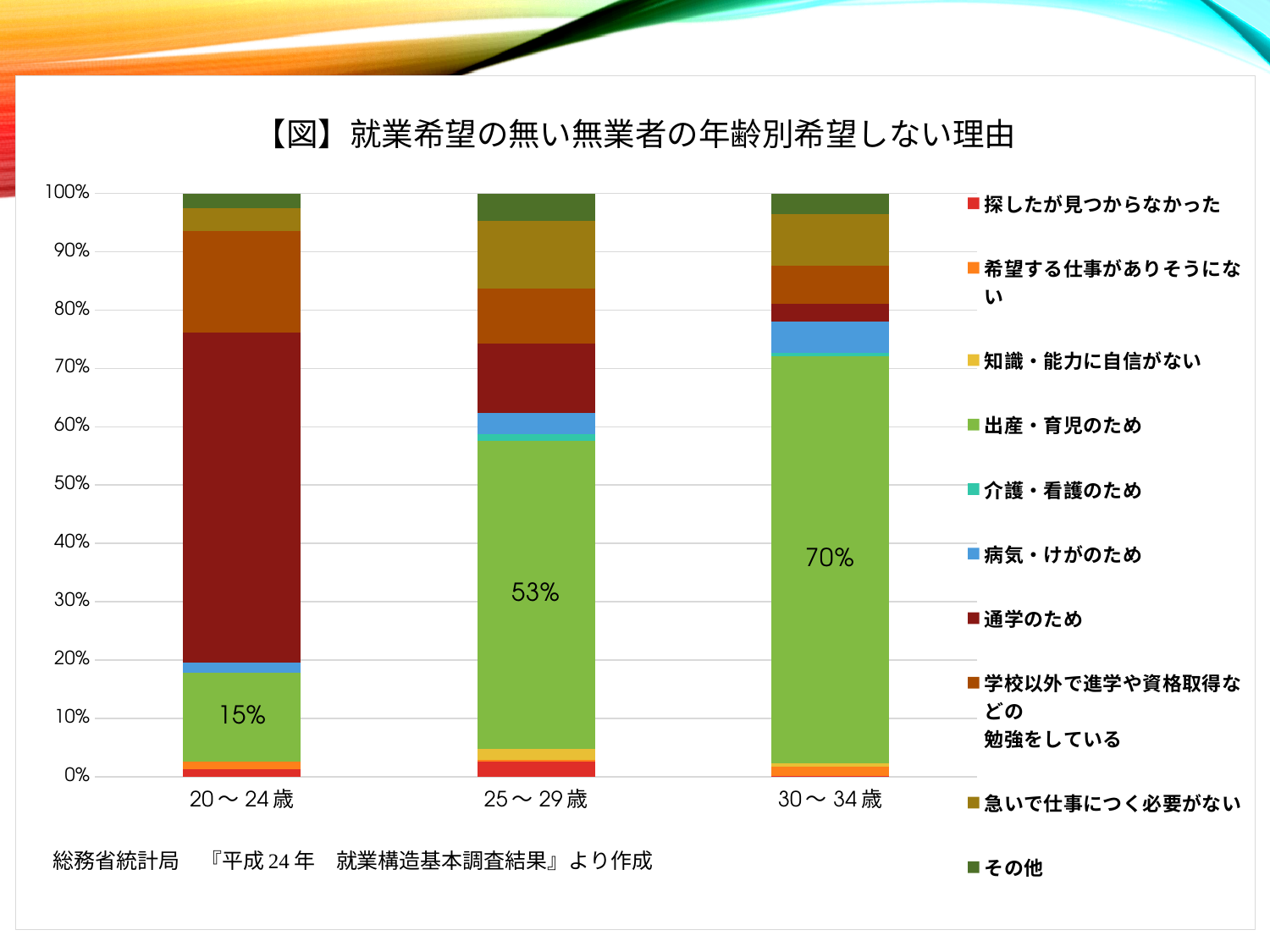

### Chart: 【図】就業希望の無い無業者の年齢別希望しない理由

| Category | 探したが見つからなかった | 希望する仕事がありそうにない | 知識・能力に自信がない | 出産・育児のため | 介護・看護のため | 病気・けがのため | 通学のため | 学校以外で進学や資格取得などの
勉強をしている | 急いで仕事につく必要がない | その他 |
|---|---|---|---|---|---|---|---|---|---|---|
| 20～24歳 | 0.01282051282051282 | 0.01282051282051282 | 0.0 | 0.15384615384615385 | 0.0 | 0.017094017094017096 | 0.5683760683760684 | 0.1752136752136752 | 0.038461538461538464 | 0.02564102564102564 |
| 25～29歳 | 0.025362318840579712 | 0.0036231884057971015 | 0.018115942028985508 | 0.5289855072463768 | 0.010869565217391304 | 0.036231884057971016 | 0.11956521739130435 | 0.09420289855072464 | 0.11594202898550725 | 0.04710144927536232 |
| 30～34歳 | 0.0018726591760299626 | 0.0149812734082397 | 0.0056179775280898875 | 0.6966292134831461 | 0.0056179775280898875 | 0.054307116104868915 | 0.0299625468164794 | 0.06554307116104868 | 0.08801498127340825 | 0.035580524344569285 |